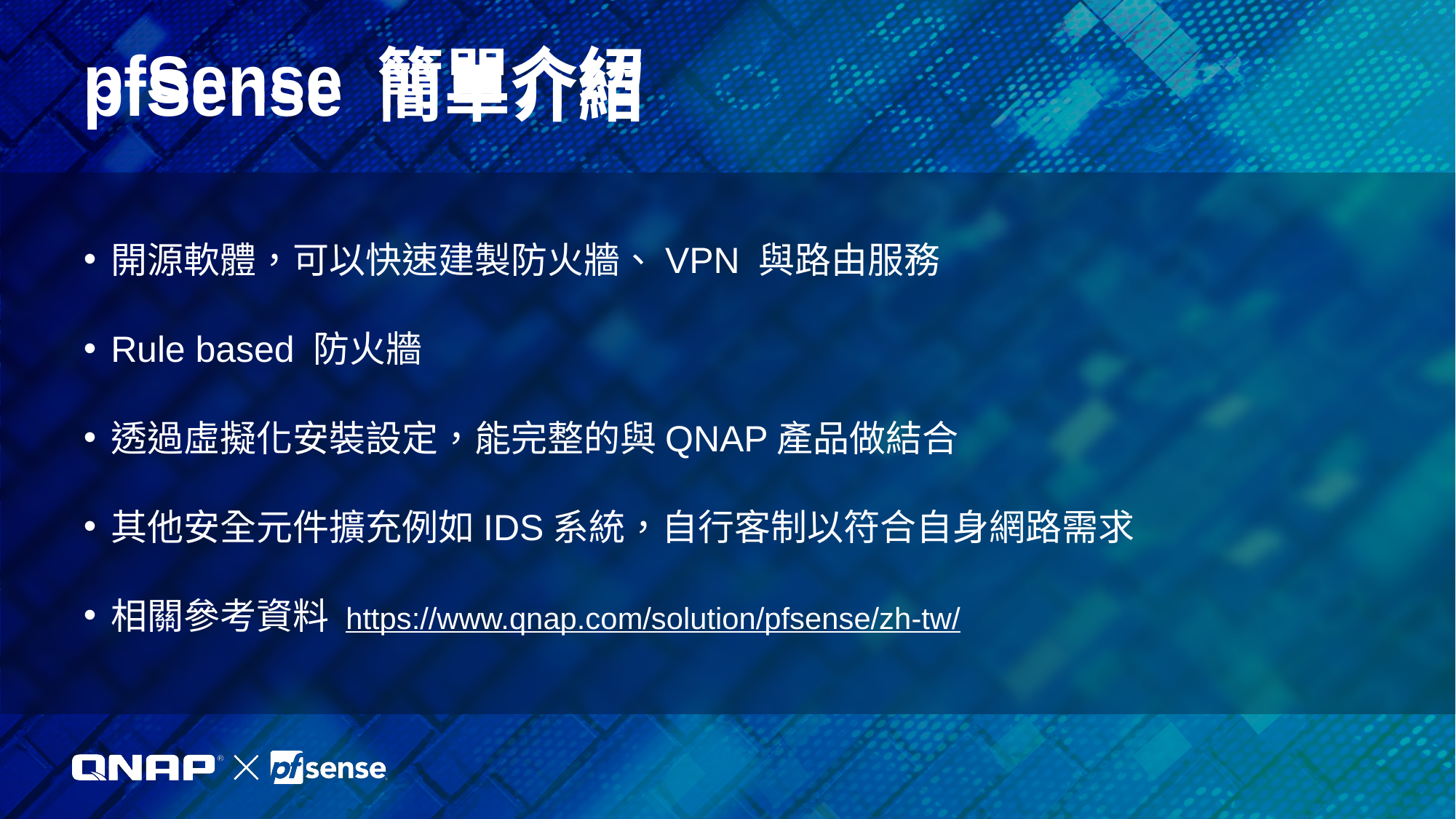

# pfSense 簡單介紹
pfSense 簡單介紹
開源軟體，可以快速建製防火牆、VPN 與路由服務
Rule based 防火牆
透過虛擬化安裝設定，能完整的與QNAP產品做結合
其他安全元件擴充例如IDS系統，自行客制以符合自身網路需求

相關參考資料
https://www.qnap.com/solution/pfsense/zh-tw/

開源軟體，可以快速建製防火牆、VPN 與路由服務
Rule based 防火牆
透過虛擬化安裝設定，能完整的與QNAP產品做結合
其他安全元件擴充例如IDS系統，自行客制以符合自身網路需求
相關參考資料 https://www.qnap.com/solution/pfsense/zh-tw/